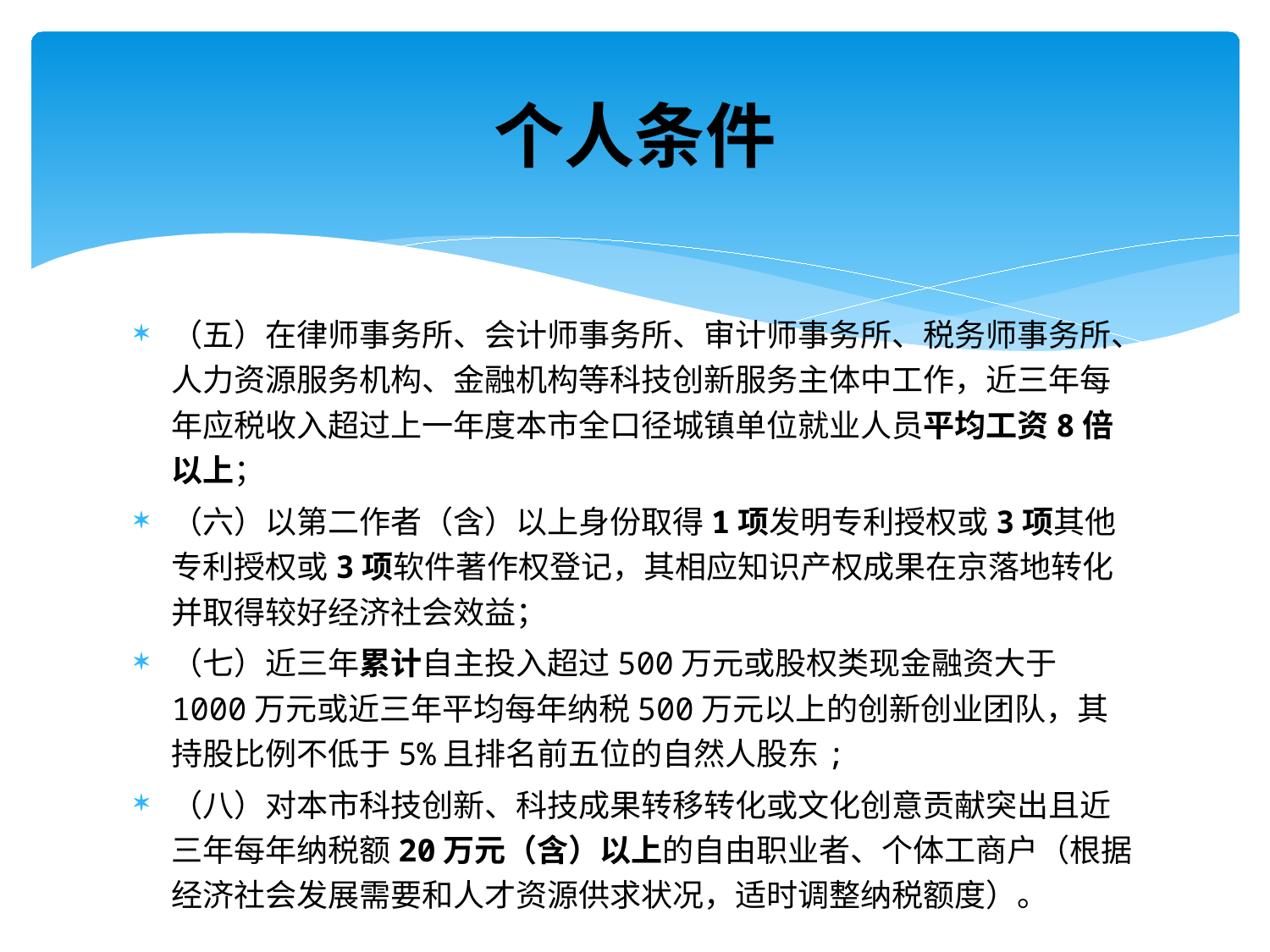

# 个人条件
（五）在律师事务所、会计师事务所、审计师事务所、税务师事务所、人力资源服务机构、金融机构等科技创新服务主体中工作，近三年每年应税收入超过上一年度本市全口径城镇单位就业人员平均工资8倍以上；
（六）以第二作者（含）以上身份取得1项发明专利授权或3项其他专利授权或3项软件著作权登记，其相应知识产权成果在京落地转化并取得较好经济社会效益；
（七）近三年累计自主投入超过500万元或股权类现金融资大于1000万元或近三年平均每年纳税500万元以上的创新创业团队，其持股比例不低于5%且排名前五位的自然人股东;
（八）对本市科技创新、科技成果转移转化或文化创意贡献突出且近三年每年纳税额20万元（含）以上的自由职业者、个体工商户（根据经济社会发展需要和人才资源供求状况，适时调整纳税额度）。